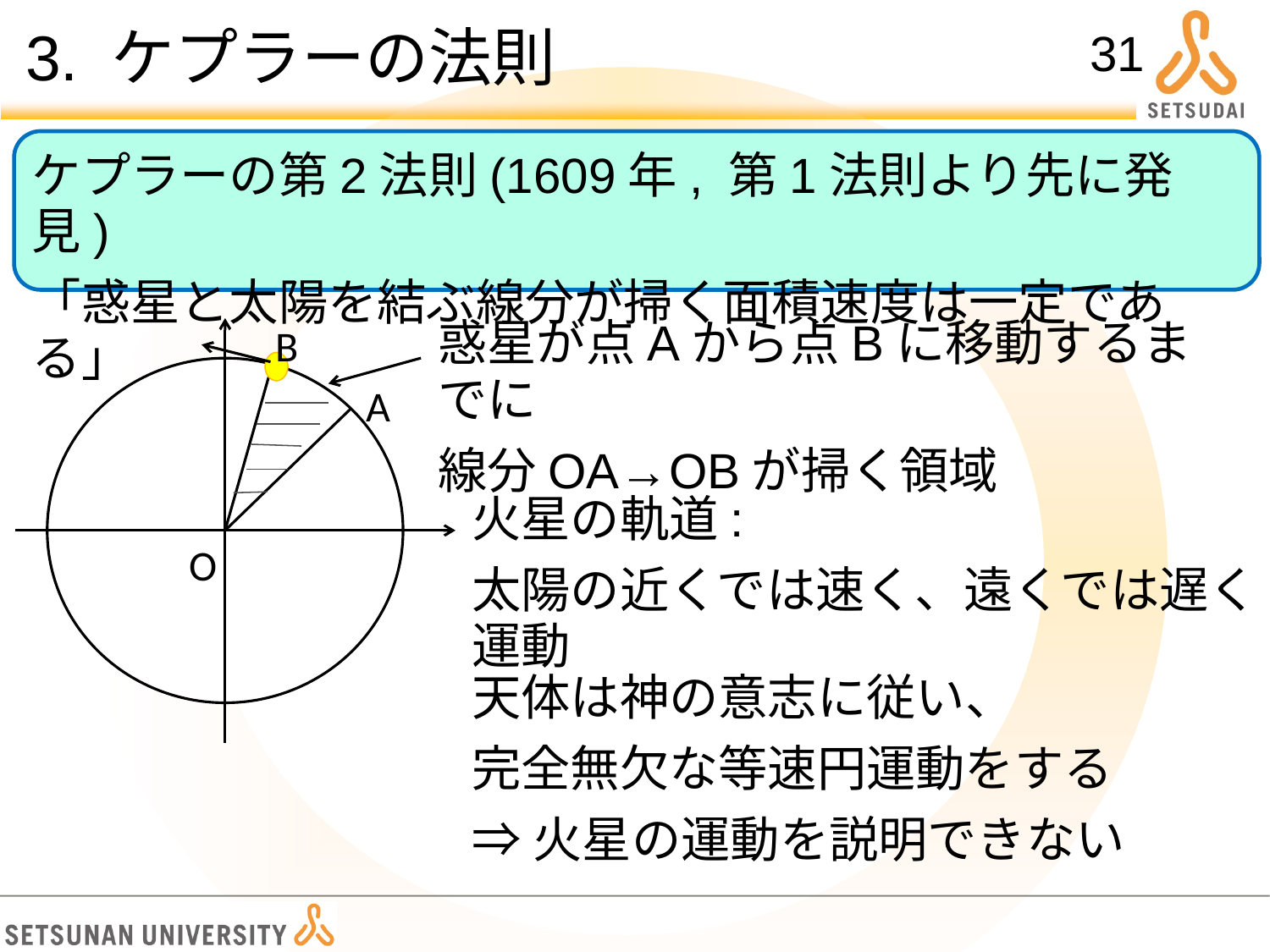

# 3. ケプラーの法則
31

ケプラーの第2法則(1609年, 第1法則より先に発見)
「惑星と太陽を結ぶ線分が掃く面積速度は一定である」
B

惑星が点Aから点Bに移動するまでに
線分OA→OBが掃く領域

A

火星の軌道:
太陽の近くでは速く、遠くでは遅く運動
O
天体は神の意志に従い、
完全無欠な等速円運動をする
⇒火星の運動を説明できない